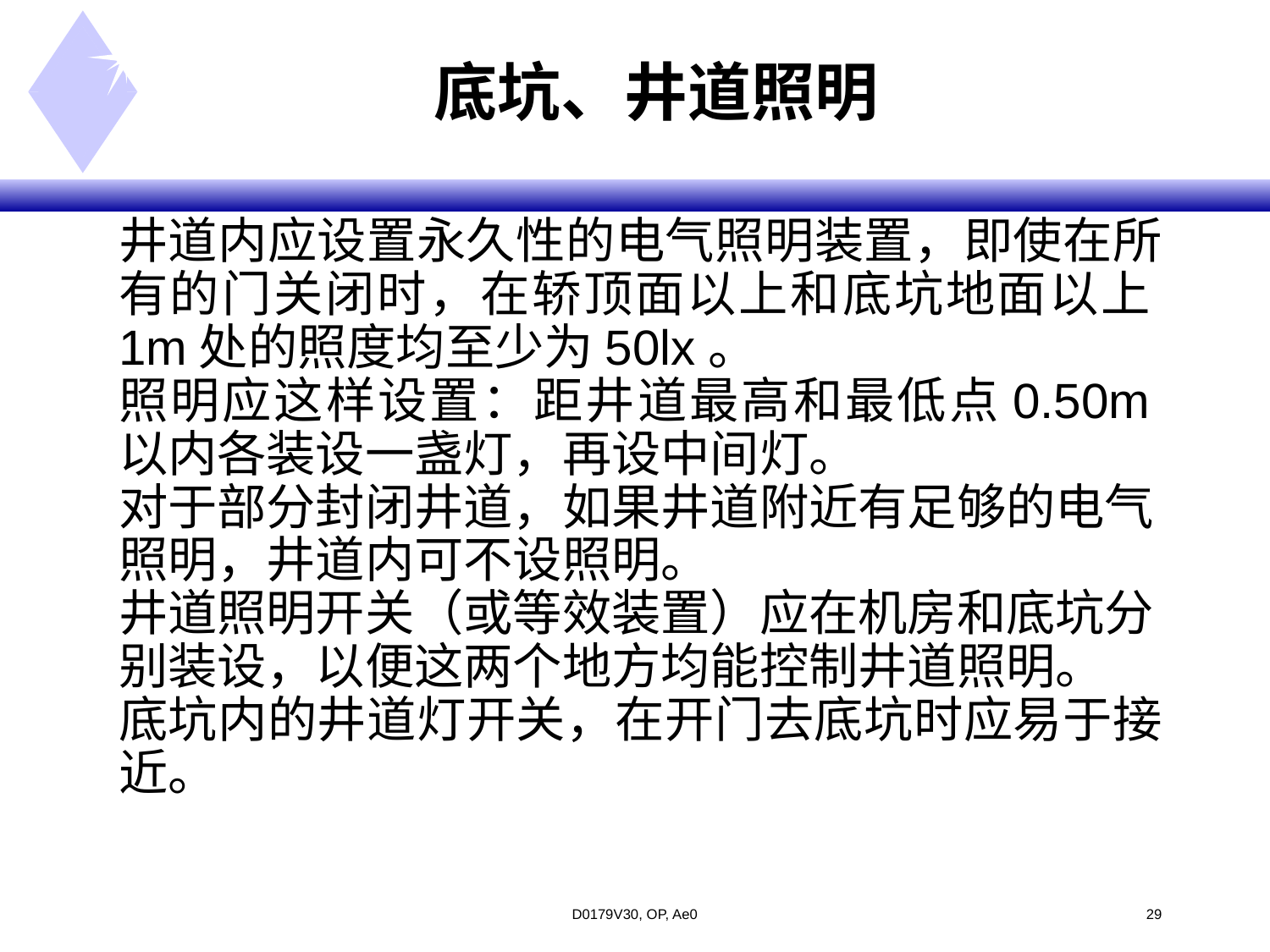

# 底坑、井道照明

井道内应设置永久性的电气照明装置，即使在所有的门关闭时，在轿顶面以上和底坑地面以上1m处的照度均至少为50lx。
照明应这样设置：距井道最高和最低点0.50m以内各装设一盏灯，再设中间灯。
对于部分封闭井道，如果井道附近有足够的电气照明，井道内可不设照明。
井道照明开关（或等效装置）应在机房和底坑分别装设，以便这两个地方均能控制井道照明。
底坑内的井道灯开关，在开门去底坑时应易于接近。
D0179V30, OP, Ae0
29